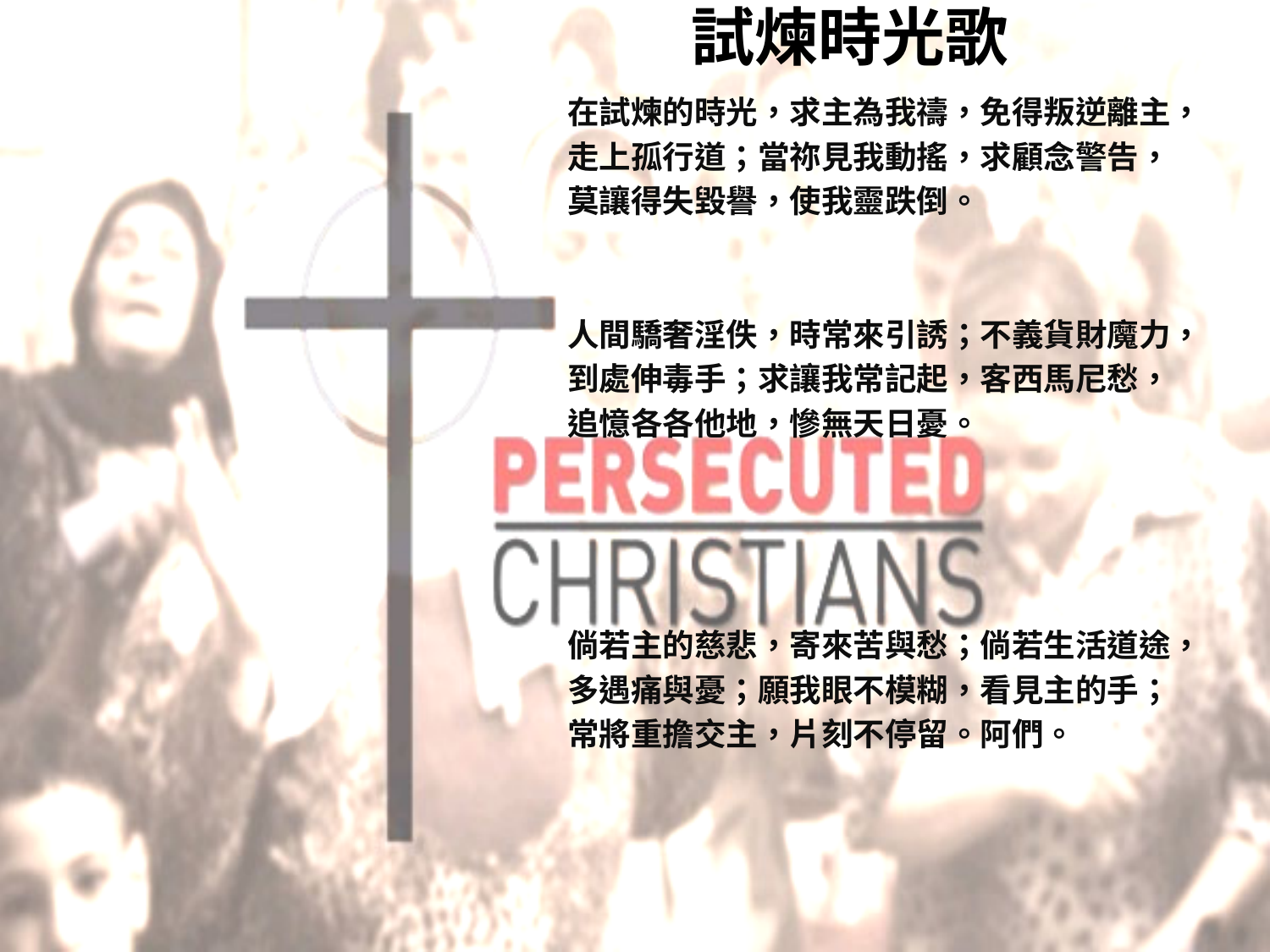

# 試煉時光歌
在試煉的時光，求主為我禱，免得叛逆離主，
走上孤行道；當祢見我動搖，求顧念警告，
莫讓得失毀譽，使我靈跌倒。

人間驕奢淫佚，時常來引誘；不義貨財魔力，
到處伸毒手；求讓我常記起，客西馬尼愁，
追憶各各他地，慘無天日憂。

倘若主的慈悲，寄來苦與愁；倘若生活道途，
多遇痛與憂；願我眼不模糊，看見主的手；
常將重擔交主，片刻不停留。阿們。